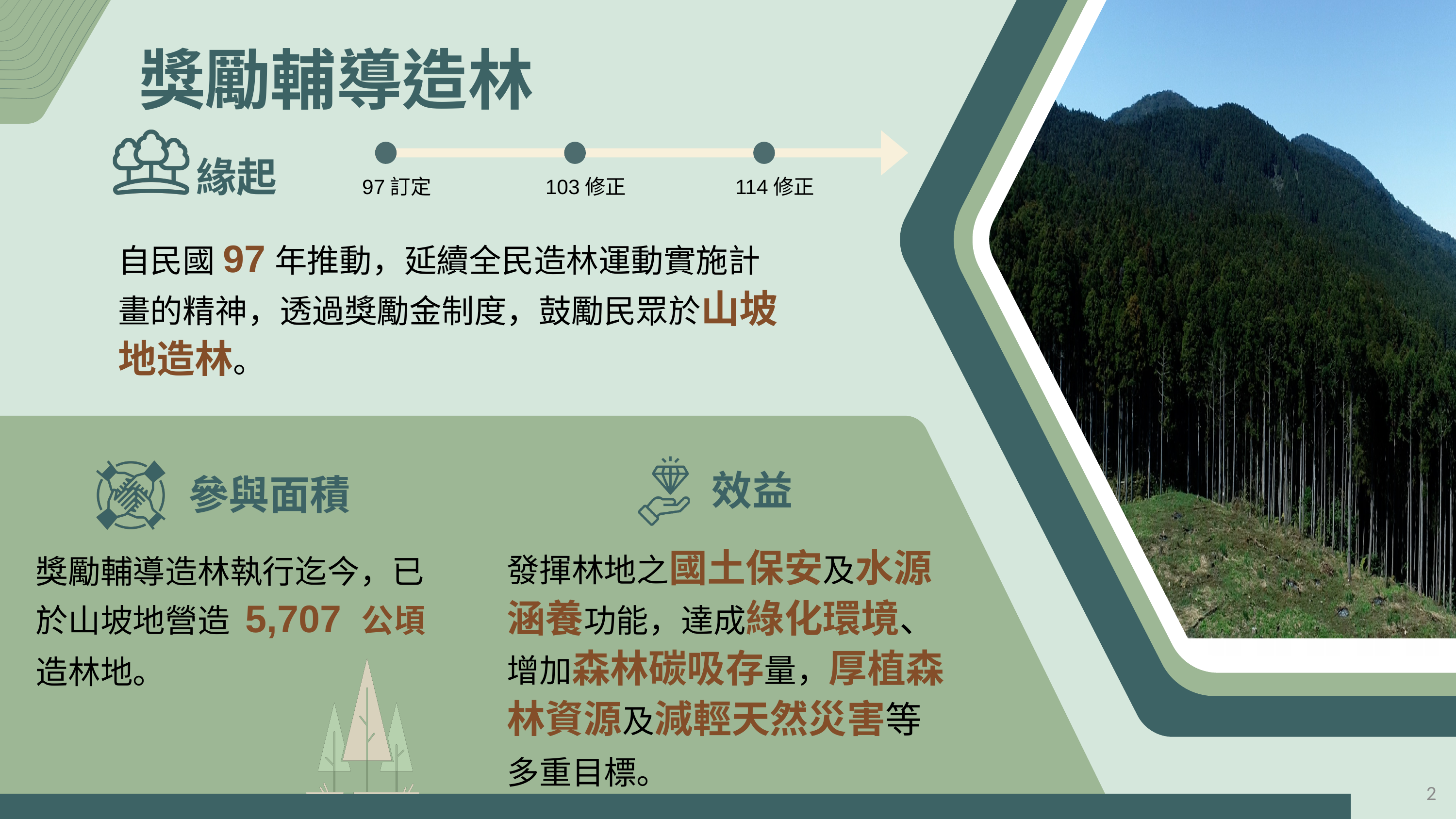

獎勵輔導造林
緣起

97訂定
103修正
114修正
自民國97年推動，延續全民造林運動實施計畫的精神，透過獎勵金制度，鼓勵民眾於山坡地造林。

效益

參與面積
獎勵輔導造林執行迄今，已於山坡地營造 5,707 公頃造林地。
發揮林地之國土保安及水源涵養功能，達成綠化環境、增加森林碳吸存量，厚植森林資源及減輕天然災害等多重目標。

2